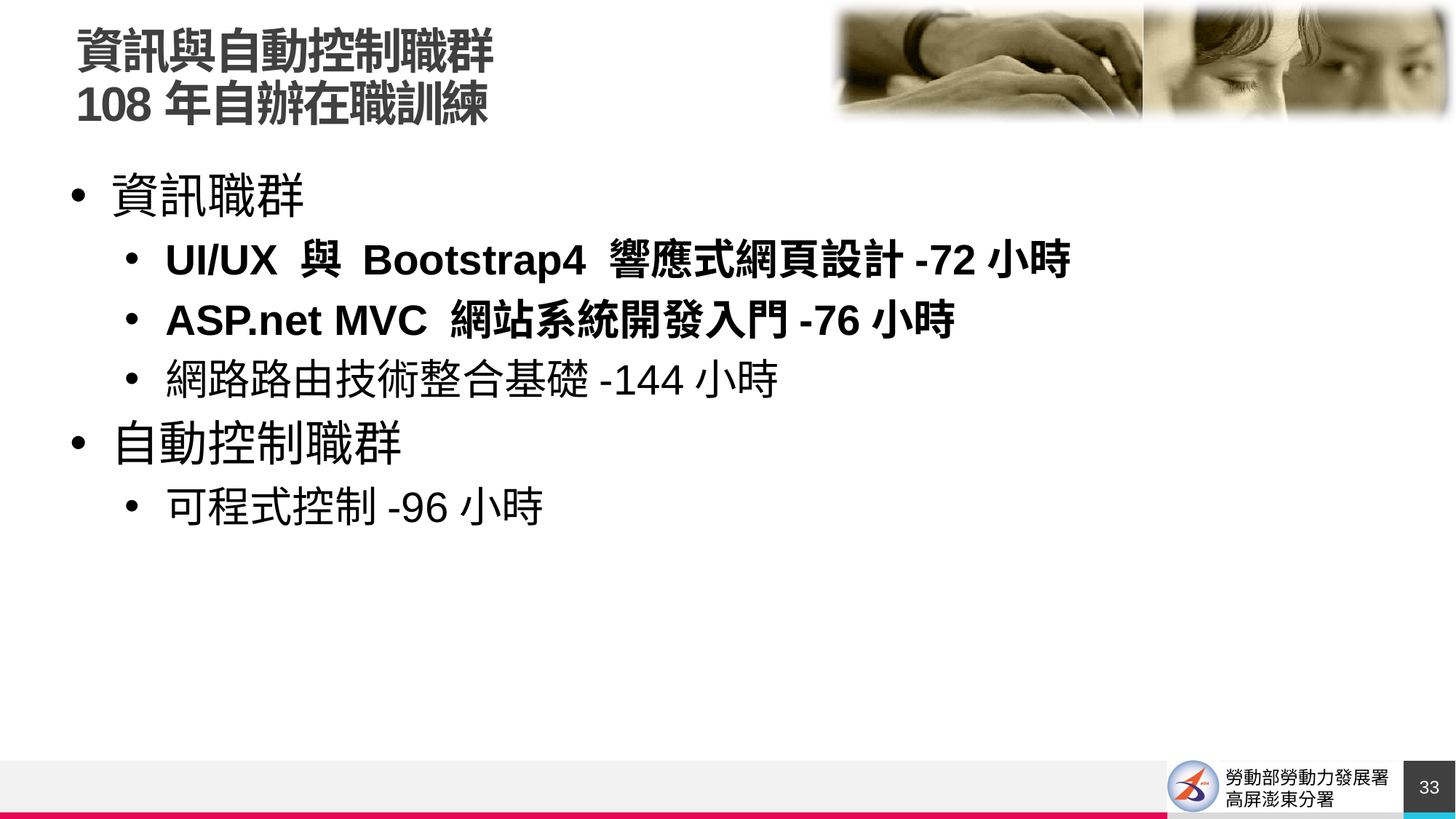

資訊與自動控制職群
108年自辦在職訓練
資訊職群
UI/UX 與 Bootstrap4 響應式網頁設計-72小時
ASP.net MVC 網站系統開發入門-76小時
網路路由技術整合基礎-144小時
自動控制職群
可程式控制-96小時

33